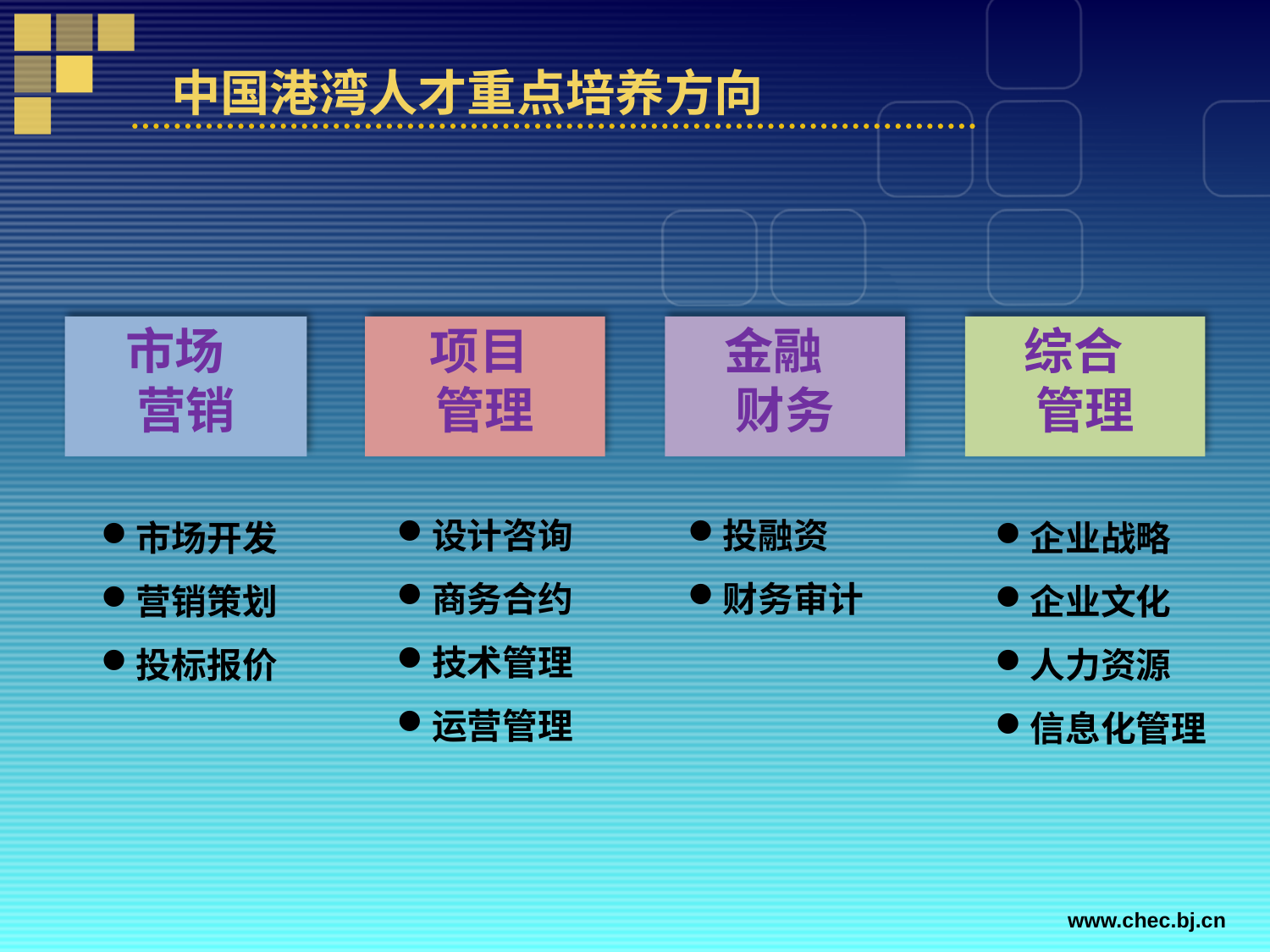

# 中国港湾人才重点培养方向

市场
营销
项目
管理
金融
财务
综合
管理
设计咨询
商务合约
技术管理
运营管理
投融资
财务审计

市场开发
营销策划
投标报价
企业战略
企业文化
人力资源
信息化管理
www.chec.bj.cn